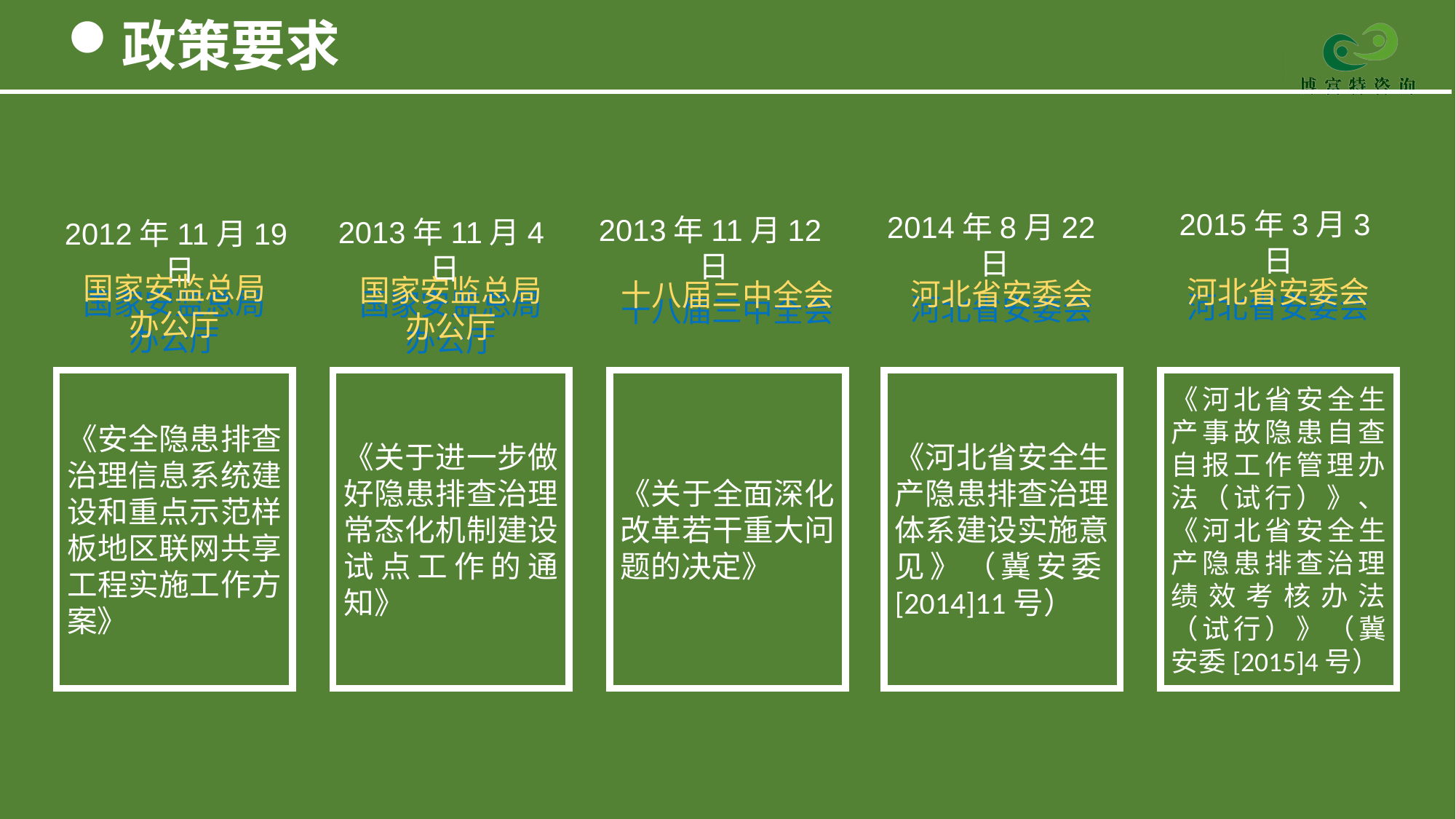

政策要求
2015年3月3日
2014年8月22日
2013年11月12日
2013年11月4日
2012年11月19日
国家安监总局
办公厅
国家安监总局
办公厅
河北省安委会
河北省安委会
十八届三中全会
国家安监总局
办公厅
国家安监总局
办公厅
河北省安委会
河北省安委会
十八届三中全会
《安全隐患排查治理信息系统建设和重点示范样板地区联网共享工程实施工作方案》
《关于进一步做好隐患排查治理常态化机制建设试点工作的通知》
《关于全面深化改革若干重大问题的决定》
《河北省安全生产隐患排查治理体系建设实施意见》（冀安委[2014]11号）
《河北省安全生产事故隐患自查自报工作管理办法（试行）》、《河北省安全生产隐患排查治理绩效考核办法（试行）》（冀安委[2015]4号）